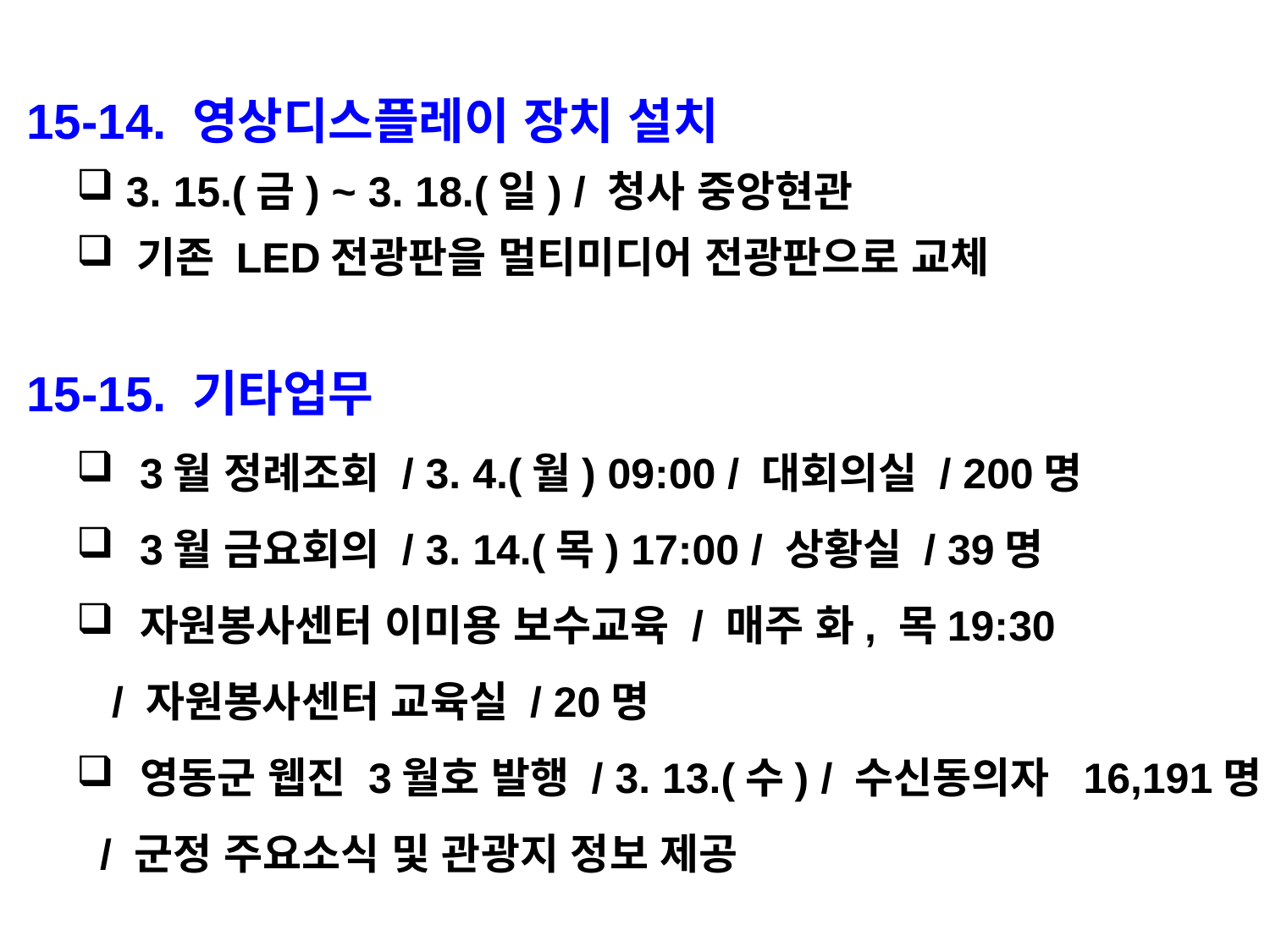

15-14. 영상디스플레이 장치 설치
 3. 15.(금) ~ 3. 18.(일) / 청사 중앙현관
 기존 LED전광판을 멀티미디어 전광판으로 교체
 15-15. 기타업무
3월 정례조회 / 3. 4.(월) 09:00 / 대회의실 / 200명
3월 금요회의 / 3. 14.(목) 17:00 / 상황실 / 39명
자원봉사센터 이미용 보수교육 / 매주 화, 목19:30
   / 자원봉사센터 교육실 / 20명
영동군 웹진 3월호 발행 / 3. 13.(수) / 수신동의자  16,191명
  / 군정 주요소식 및 관광지 정보 제공